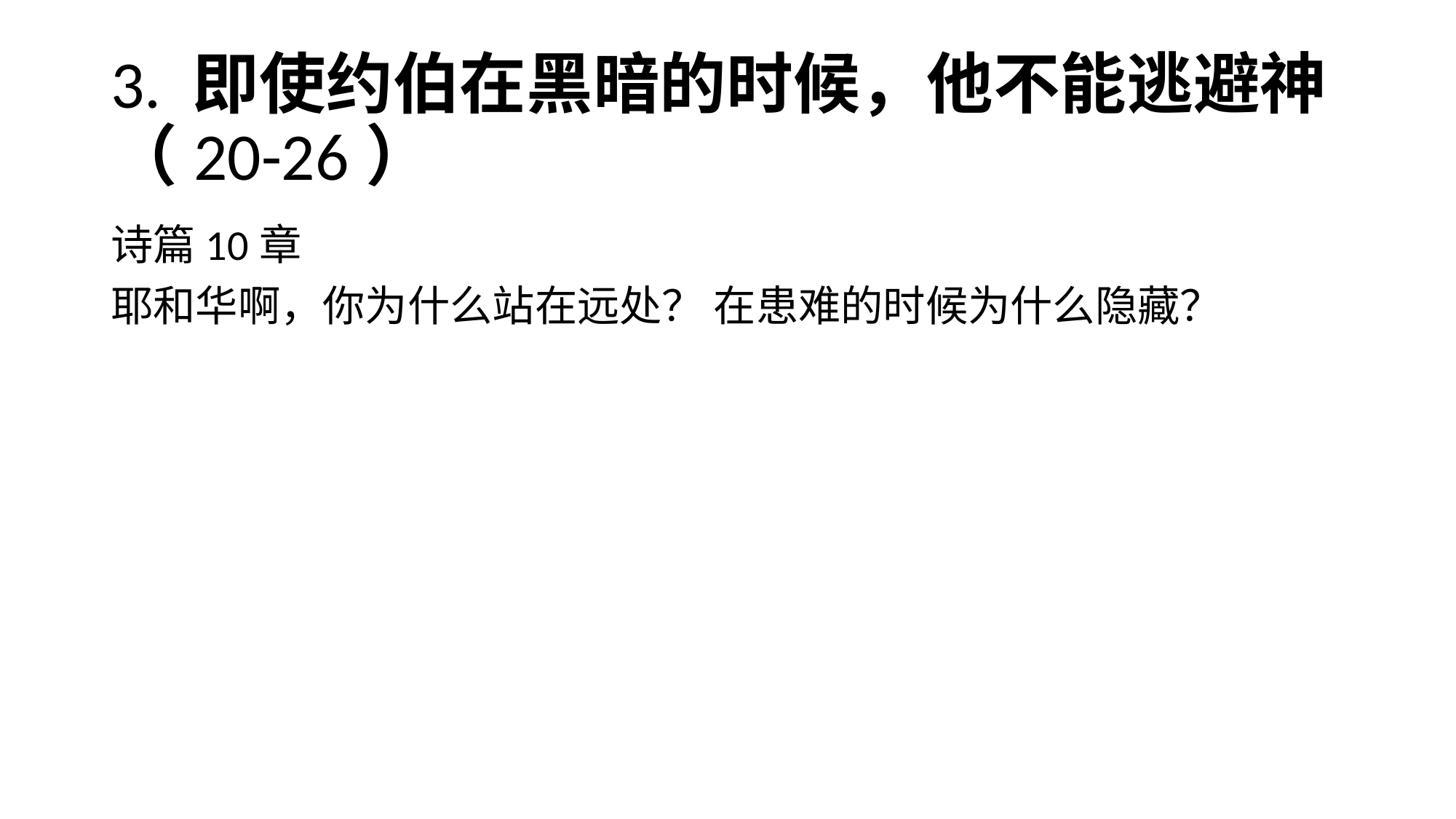

# 3. 即使约伯在黑暗的时候，他不能逃避神（20-26）
诗篇10章
耶和华啊，你为什么站在远处？ 在患难的时候为什么隐藏？